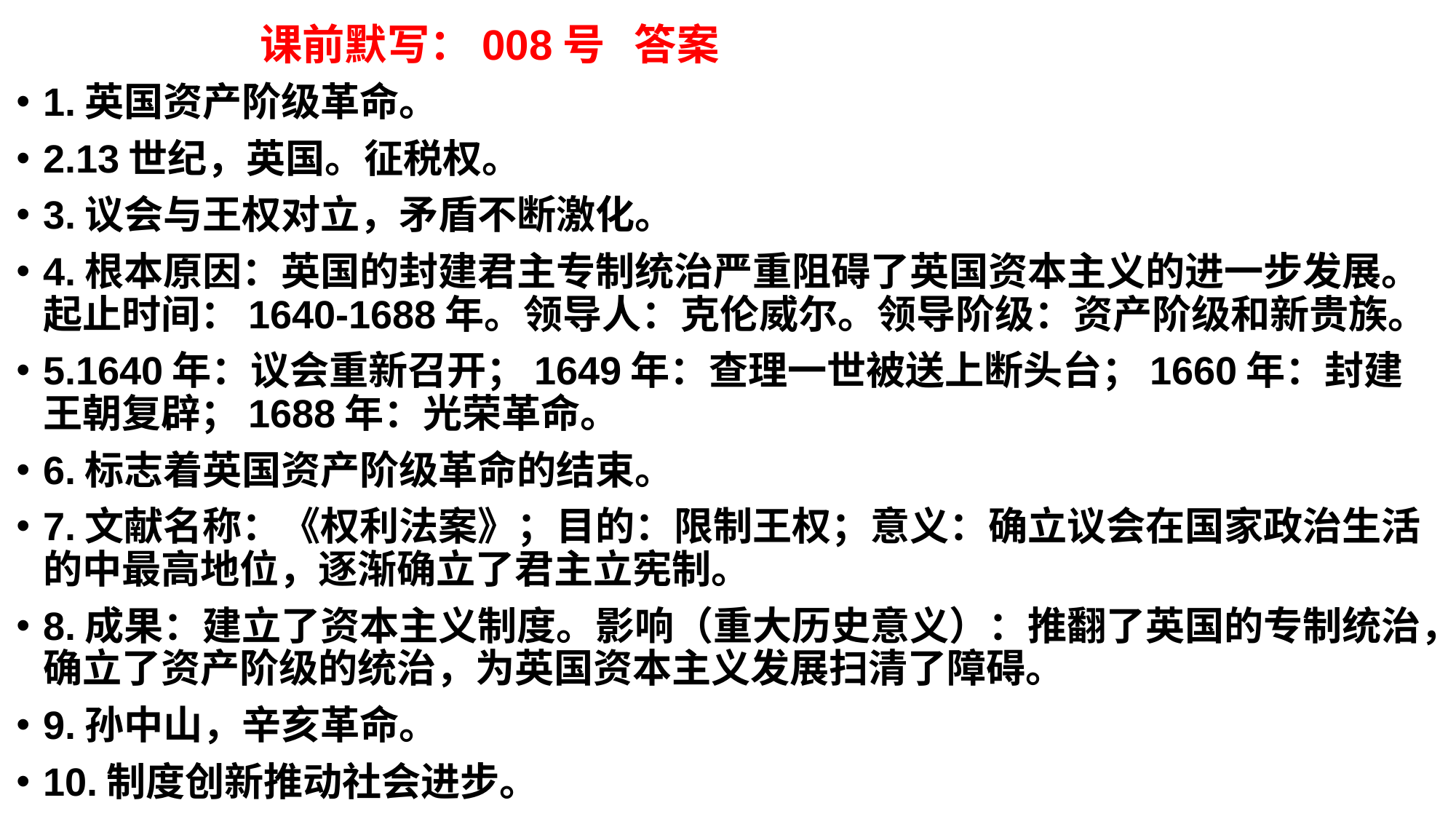

# 课前默写：008号   答案
1.英国资产阶级革命。
2.13世纪，英国。征税权。
3.议会与王权对立，矛盾不断激化。
4.根本原因：英国的封建君主专制统治严重阻碍了英国资本主义的进一步发展。起止时间：1640-1688年。领导人：克伦威尔。领导阶级：资产阶级和新贵族。
5.1640年：议会重新召开；1649年：查理一世被送上断头台；1660年：封建王朝复辟；1688年：光荣革命。
6.标志着英国资产阶级革命的结束。
7.文献名称：《权利法案》；目的：限制王权；意义：确立议会在国家政治生活的中最高地位，逐渐确立了君主立宪制。
8.成果：建立了资本主义制度。影响（重大历史意义）：推翻了英国的专制统治，确立了资产阶级的统治，为英国资本主义发展扫清了障碍。
9.孙中山，辛亥革命。
10.制度创新推动社会进步。